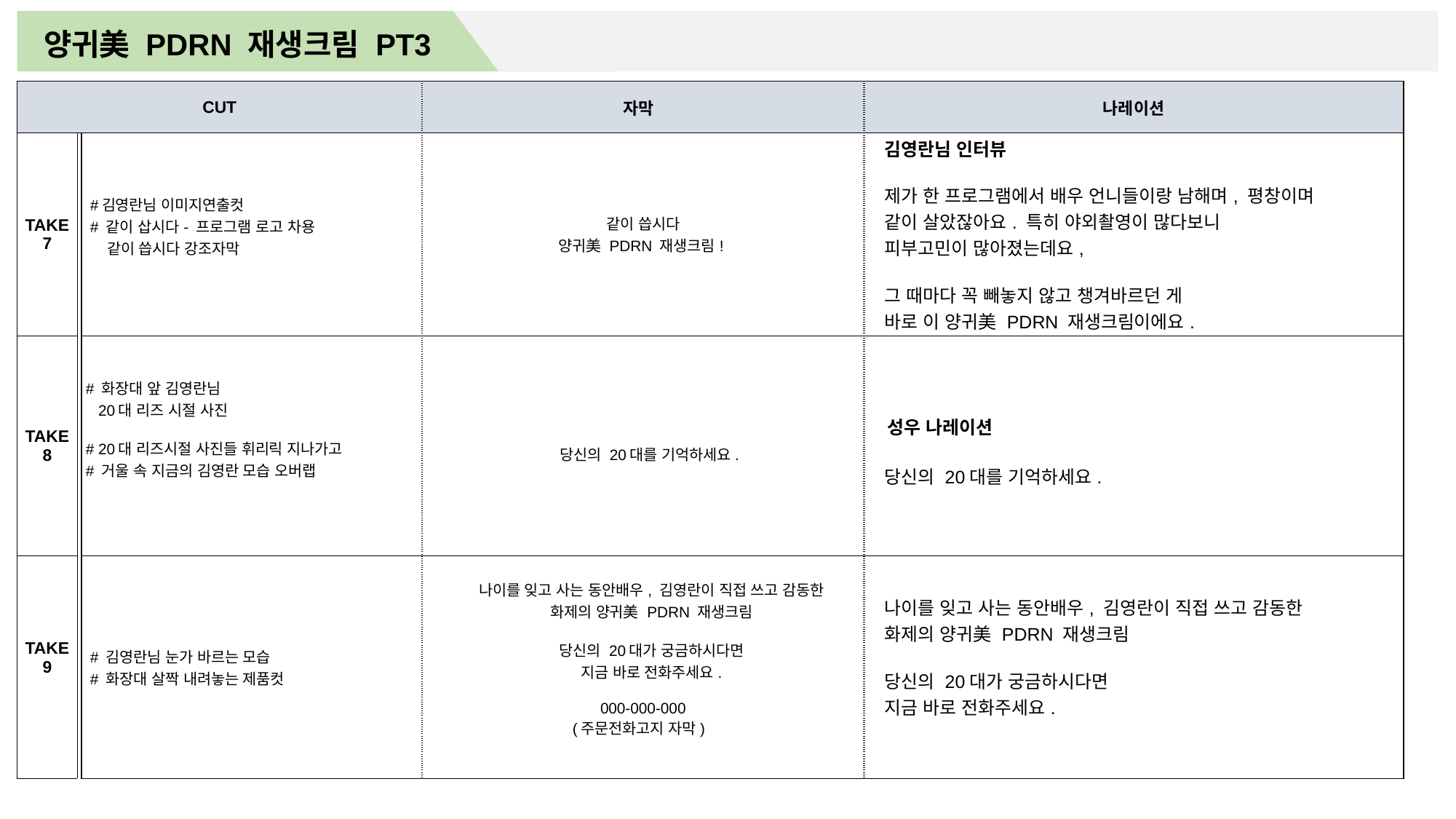

양귀美 PDRN 재생크림 PT3

| CUT |  |  | 자막 | 나레이션 |
| --- | --- | --- | --- | --- |
| TAKE 7 |  | #김영란님 이미지연출컷 # 같이 삽시다- 프로그램 로고 차용 같이 씁시다 강조자막 | 같이 씁시다 양귀美 PDRN 재생크림! | 김영란님 인터뷰 제가 한 프로그램에서 배우 언니들이랑 남해며, 평창이며 같이 살았잖아요. 특히 야외촬영이 많다보니 피부고민이 많아졌는데요, 그 때마다 꼭 빼놓지 않고 챙겨바르던 게 바로 이 양귀美 PDRN 재생크림이에요. |
| TAKE 8 |  | # 화장대 앞 김영란님 20대 리즈 시절 사진 # 20대 리즈시절 사진들 휘리릭 지나가고 # 거울 속 지금의 김영란 모습 오버랩 | 당신의 20대를 기억하세요. | 성우 나레이션 당신의 20대를 기억하세요. |
| TAKE 9 |  | # 김영란님 눈가 바르는 모습 # 화장대 살짝 내려놓는 제품컷 | 나이를 잊고 사는 동안배우, 김영란이 직접 쓰고 감동한 화제의 양귀美 PDRN 재생크림 당신의 20대가 궁금하시다면 지금 바로 전화주세요. 000-000-000 (주문전화고지 자막) | 나이를 잊고 사는 동안배우, 김영란이 직접 쓰고 감동한 화제의 양귀美 PDRN 재생크림 당신의 20대가 궁금하시다면 지금 바로 전화주세요. |